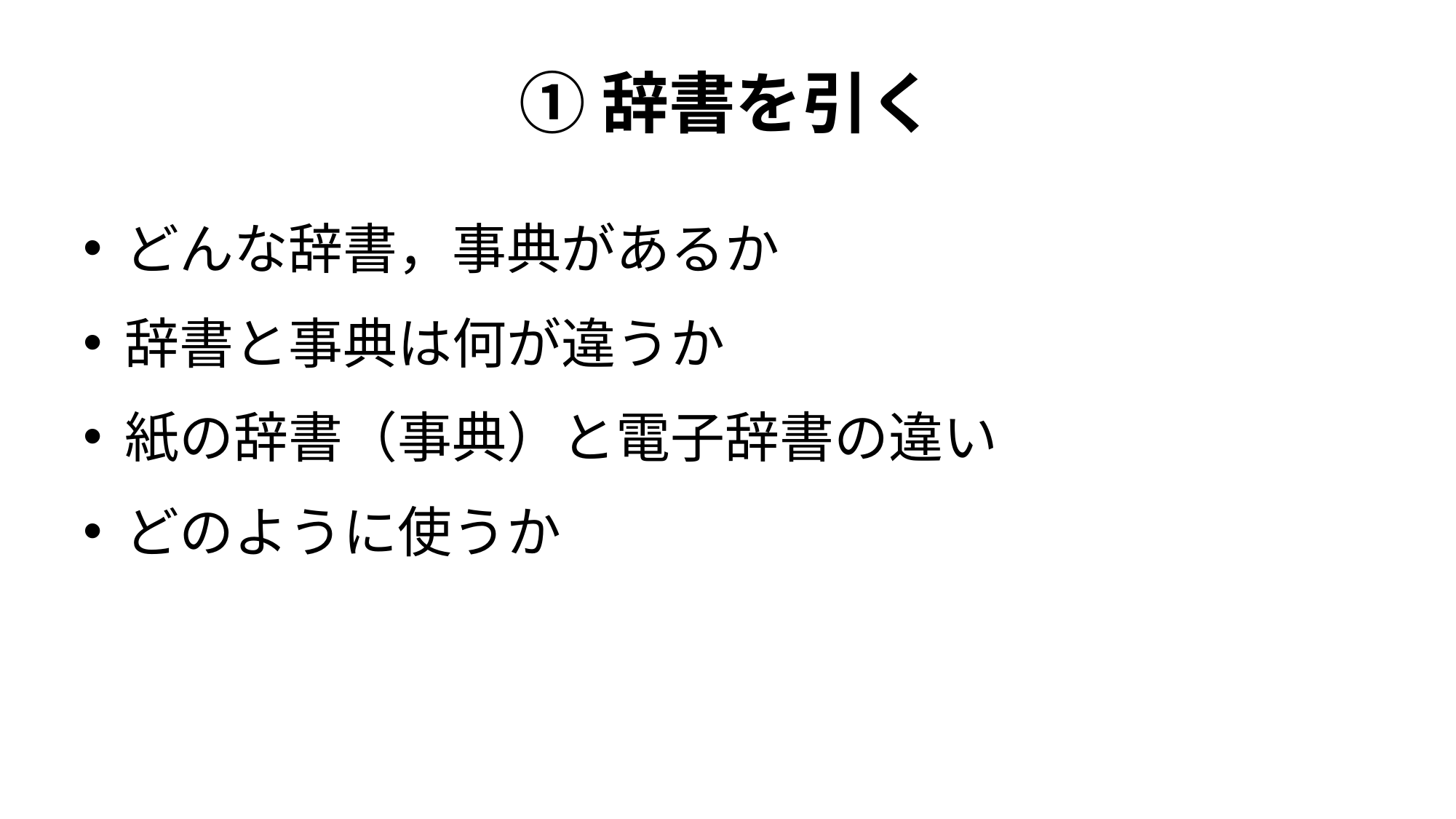

# ①辞書を引く
どんな辞書，事典があるか
辞書と事典は何が違うか
紙の辞書（事典）と電子辞書の違い
どのように使うか